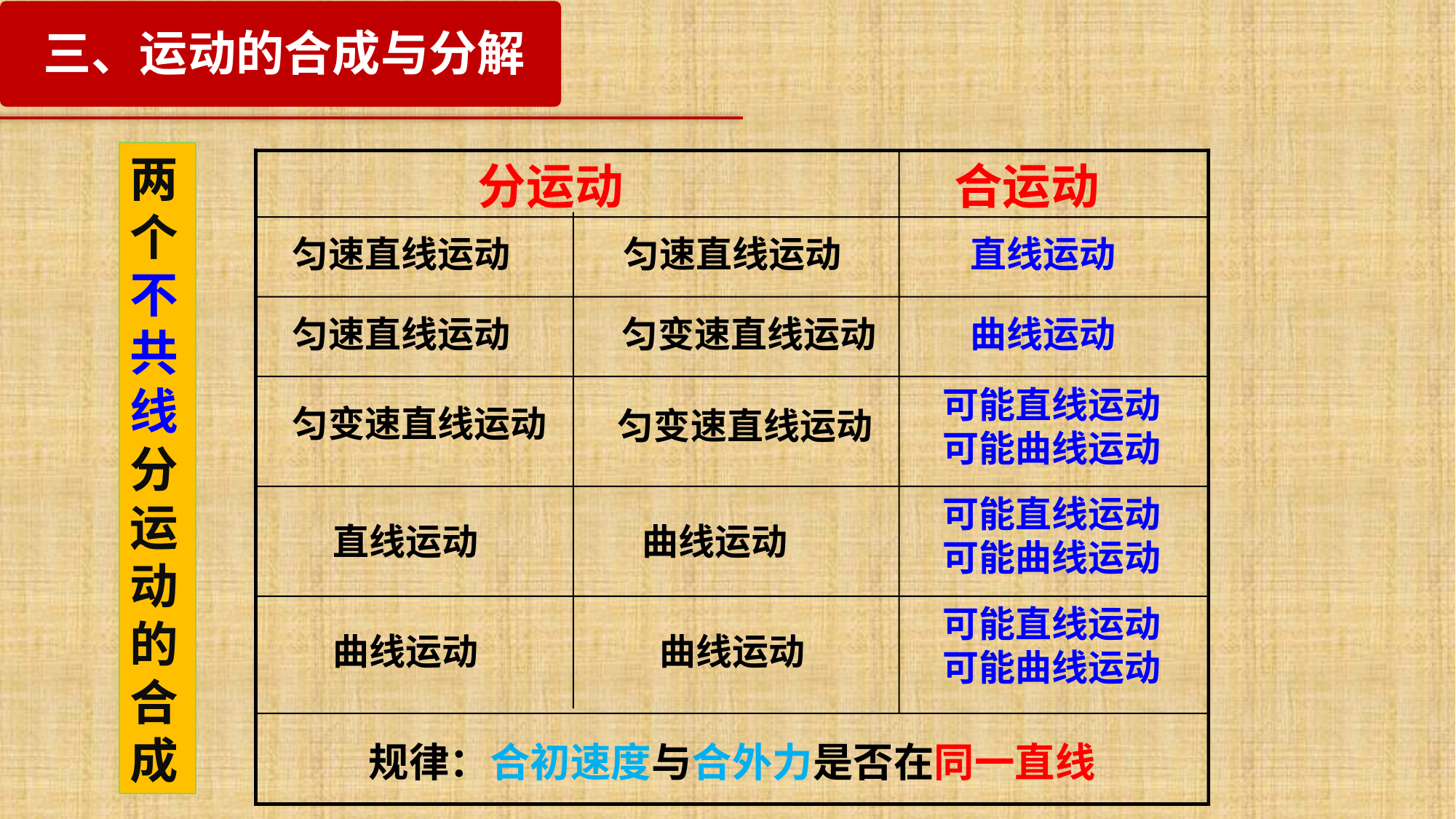

三、运动的合成与分解
两个不共线分运动的合成

分运动
合运动

匀速直线运动
匀速直线运动
直线运动

匀速直线运动
匀变速直线运动
曲线运动

可能直线运动
可能曲线运动
匀变速直线运动
匀变速直线运动
可能直线运动
可能曲线运动

直线运动
曲线运动
可能直线运动
可能曲线运动

曲线运动
曲线运动

规律：合初速度与合外力是否在同一直线